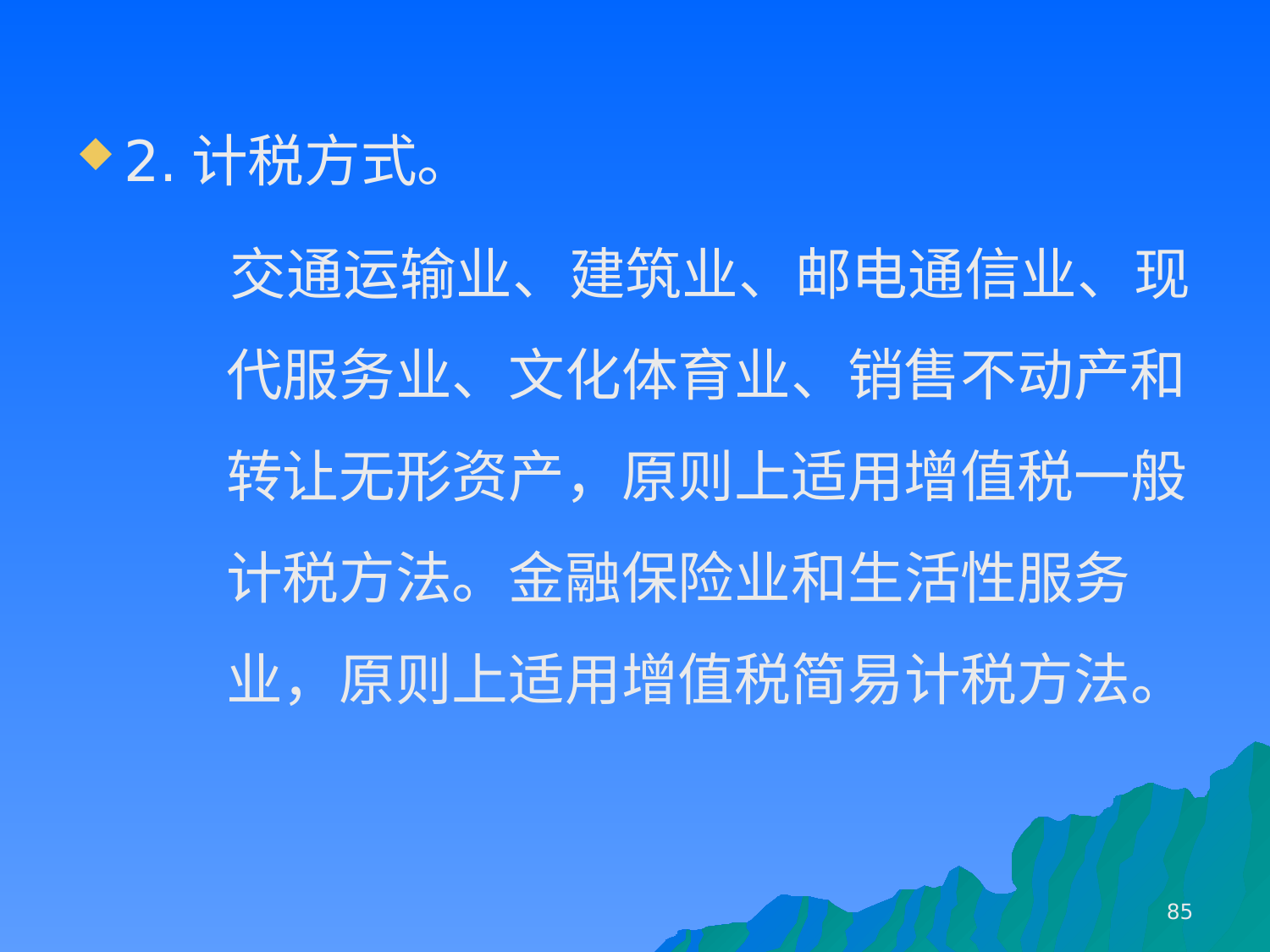

2.计税方式。
   交通运输业、建筑业、邮电通信业、现代服务业、文化体育业、销售不动产和转让无形资产，原则上适用增值税一般计税方法。金融保险业和生活性服务业，原则上适用增值税简易计税方法。
85